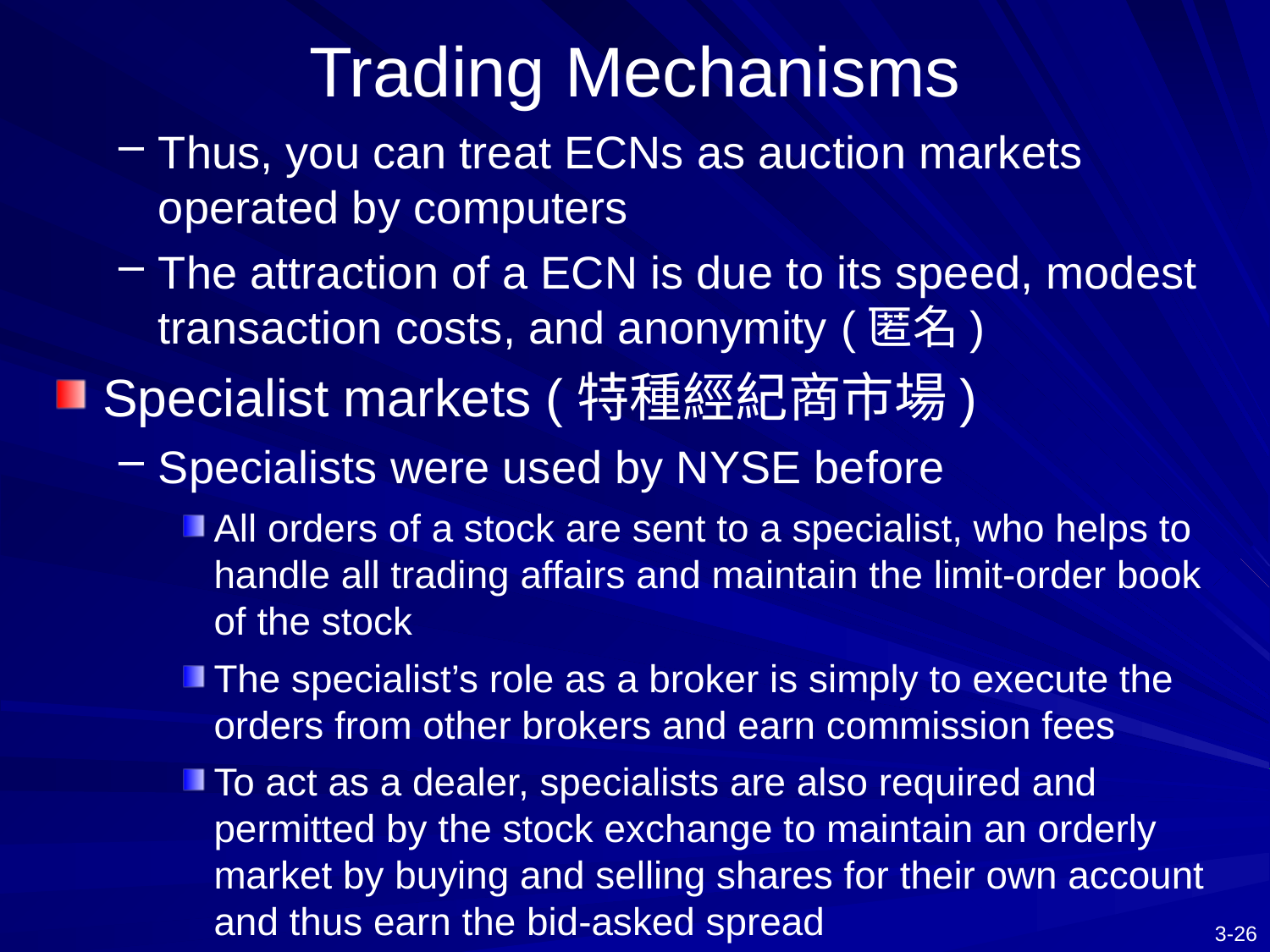

# Trading Mechanisms
Thus, you can treat ECNs as auction markets operated by computers
The attraction of a ECN is due to its speed, modest transaction costs, and anonymity (匿名)
Specialist markets (特種經紀商市場)
Specialists were used by NYSE before
All orders of a stock are sent to a specialist, who helps to handle all trading affairs and maintain the limit-order book of the stock
The specialist’s role as a broker is simply to execute the orders from other brokers and earn commission fees
To act as a dealer, specialists are also required and permitted by the stock exchange to maintain an orderly market by buying and selling shares for their own account and thus earn the bid-asked spread